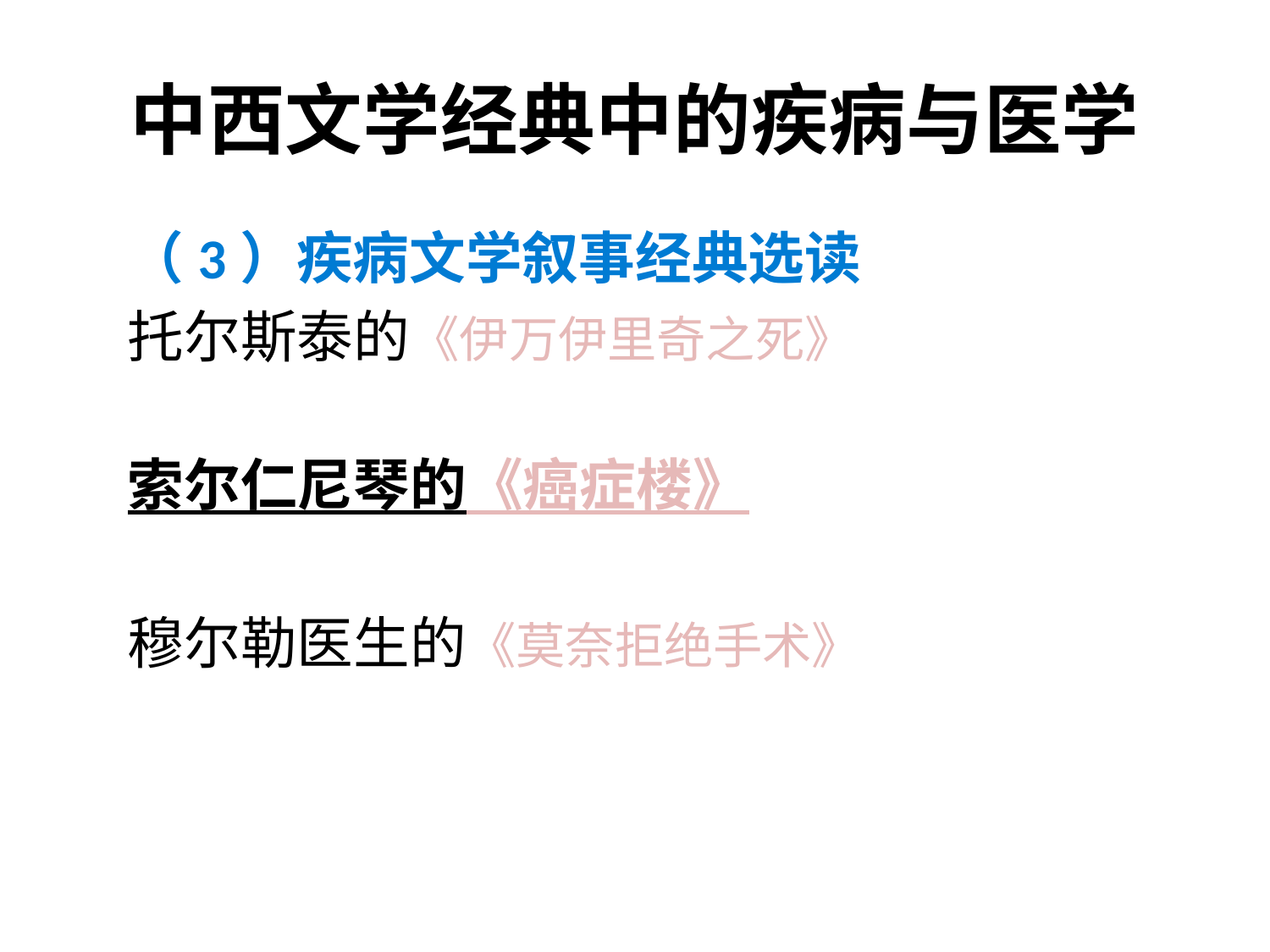

# 中西文学经典中的疾病与医学
（3）疾病文学叙事经典选读
托尔斯泰的《伊万伊里奇之死》

索尔仁尼琴的《癌症楼》

穆尔勒医生的《莫奈拒绝手术》